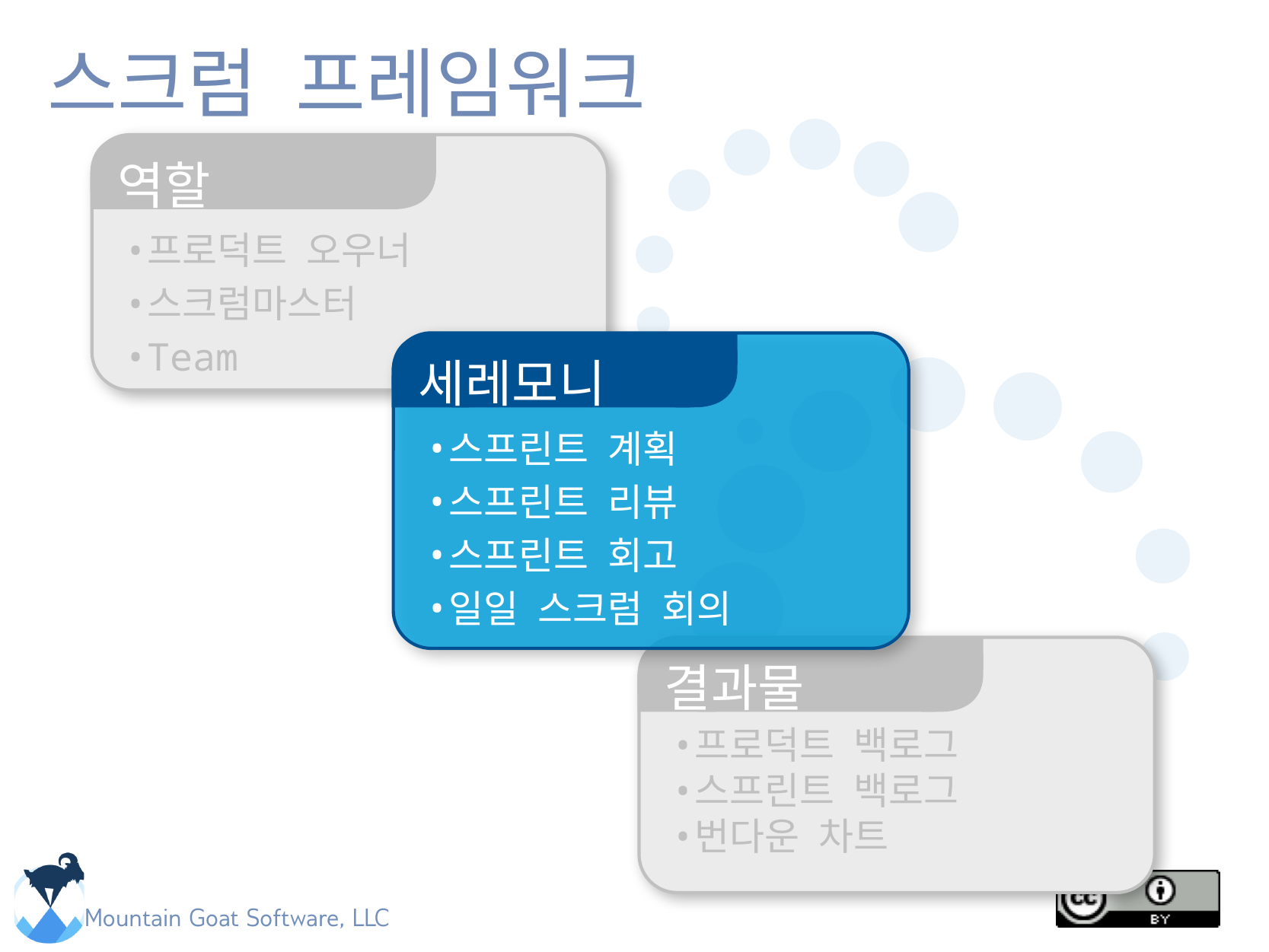

# 스크럼 프레임워크

역할

프로덕트 오우너
스크럼마스터
Team

세레모니

스프린트 계획
스프린트 리뷰
스프린트 회고
일일 스크럼 회의

결과물

프로덕트 백로그
스프린트 백로그
번다운 차트